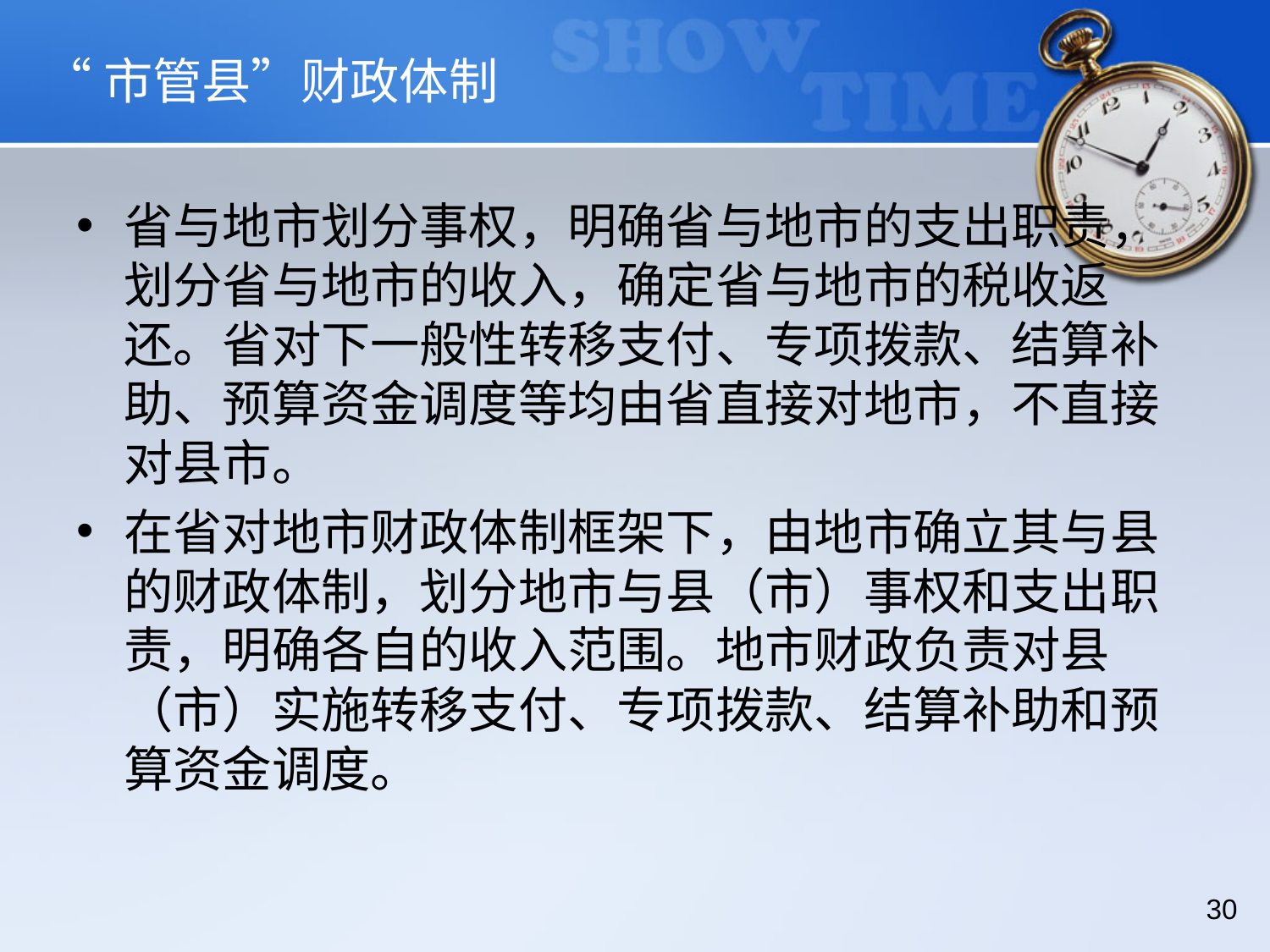

# “市管县”财政体制
省与地市划分事权，明确省与地市的支出职责，划分省与地市的收入，确定省与地市的税收返还。省对下一般性转移支付、专项拨款、结算补助、预算资金调度等均由省直接对地市，不直接对县市。
在省对地市财政体制框架下，由地市确立其与县的财政体制，划分地市与县（市）事权和支出职责，明确各自的收入范围。地市财政负责对县（市）实施转移支付、专项拨款、结算补助和预算资金调度。
30